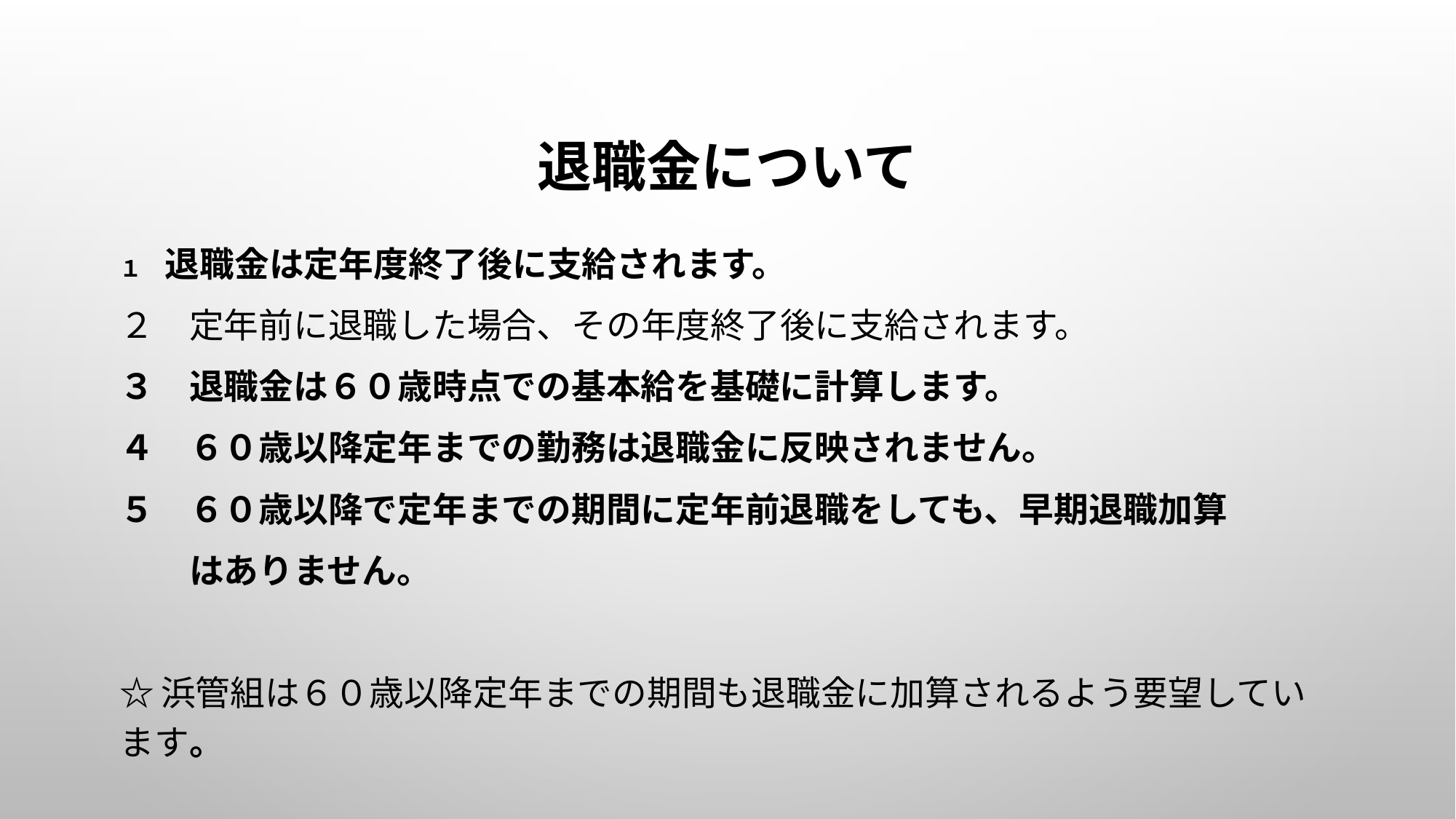

# 退職金について
１　退職金は定年度終了後に支給されます。
２　定年前に退職した場合、その年度終了後に支給されます。
３　退職金は６０歳時点での基本給を基礎に計算します。
４　６０歳以降定年までの勤務は退職金に反映されません。
５　６０歳以降で定年までの期間に定年前退職をしても、早期退職加算
　　はありません。

☆浜管組は６０歳以降定年までの期間も退職金に加算されるよう要望しています。